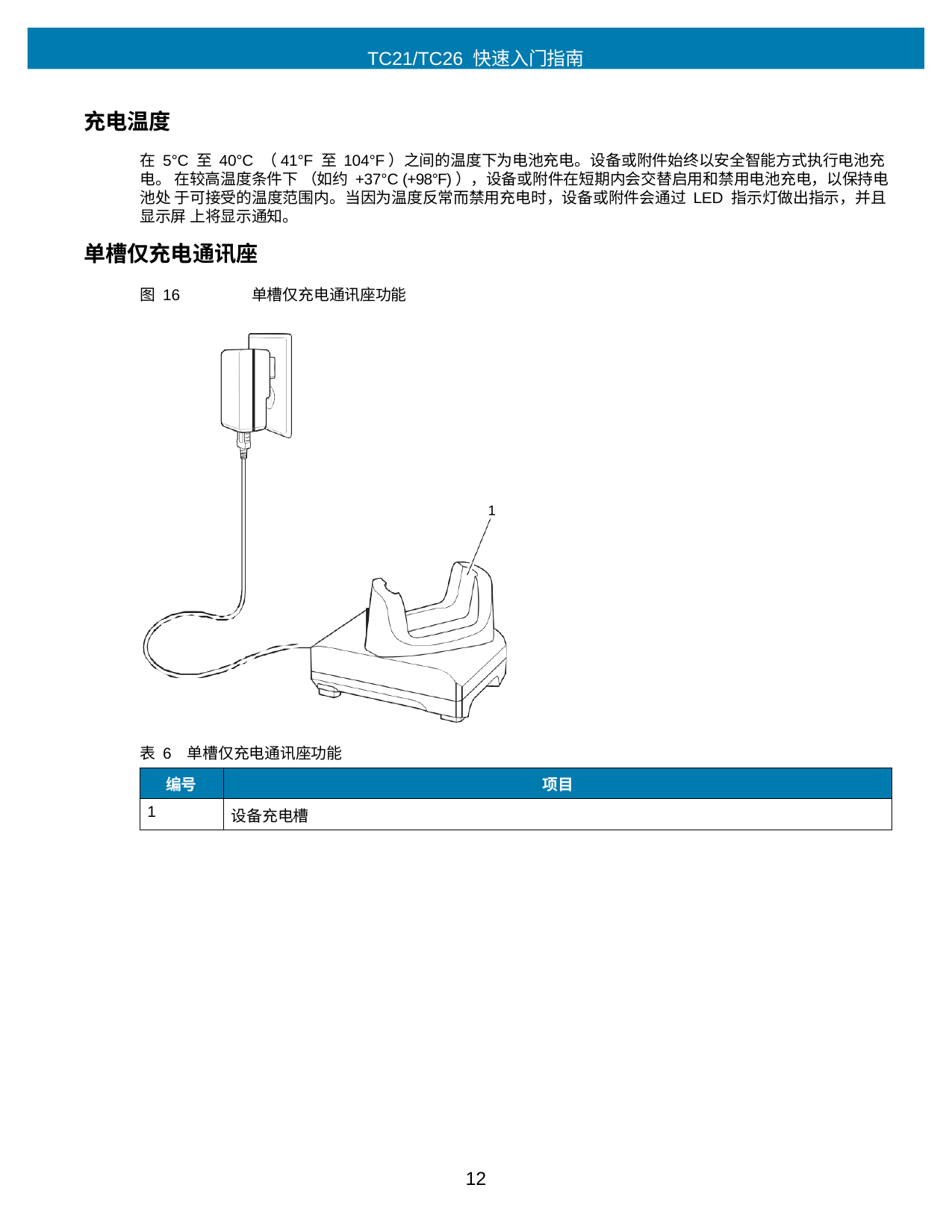

TC21/TC26 快速入门指南
充电温度
在 5°C 至 40°C （41°F 至 104°F）之间的温度下为电池充电。设备或附件始终以安全智能方式执行电池充电。 在较高温度条件下 （如约 +37°C (+98°F)），设备或附件在短期内会交替启用和禁用电池充电，以保持电池处 于可接受的温度范围内。当因为温度反常而禁用充电时，设备或附件会通过 LED 指示灯做出指示，并且显示屏 上将显示通知。

单槽仅充电通讯座

图 16	单槽仅充电通讯座功能

1
表 6	单槽仅充电通讯座功能
| 编号 | 项目 |
| --- | --- |
| 1 | 设备充电槽 |
12